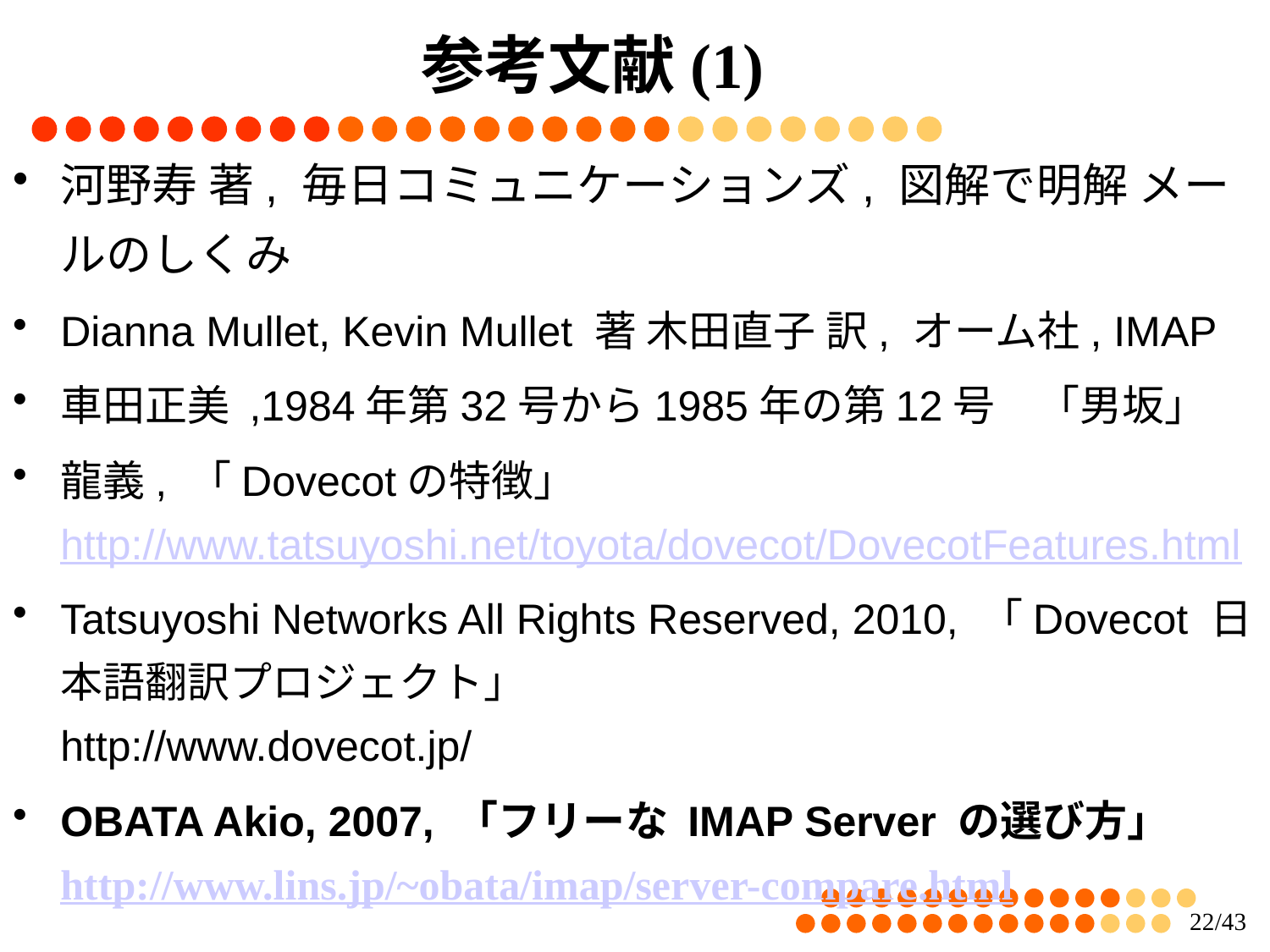

# 参考文献(1)
河野寿 著, 毎日コミュニケーションズ, 図解で明解 メールのしくみ
Dianna Mullet, Kevin Mullet 著 木田直子 訳, オーム社, IMAP
車田正美 ,1984年第32号から1985年の第12号　「男坂」
龍義, 「Dovecotの特徴」
http://www.tatsuyoshi.net/toyota/dovecot/DovecotFeatures.html
Tatsuyoshi Networks All Rights Reserved, 2010, 「Dovecot 日本語翻訳プロジェクト」
http://www.dovecot.jp/
OBATA Akio, 2007, 「フリーな IMAP Server の選び方」
http://www.lins.jp/~obata/imap/server-compare.html

22/43